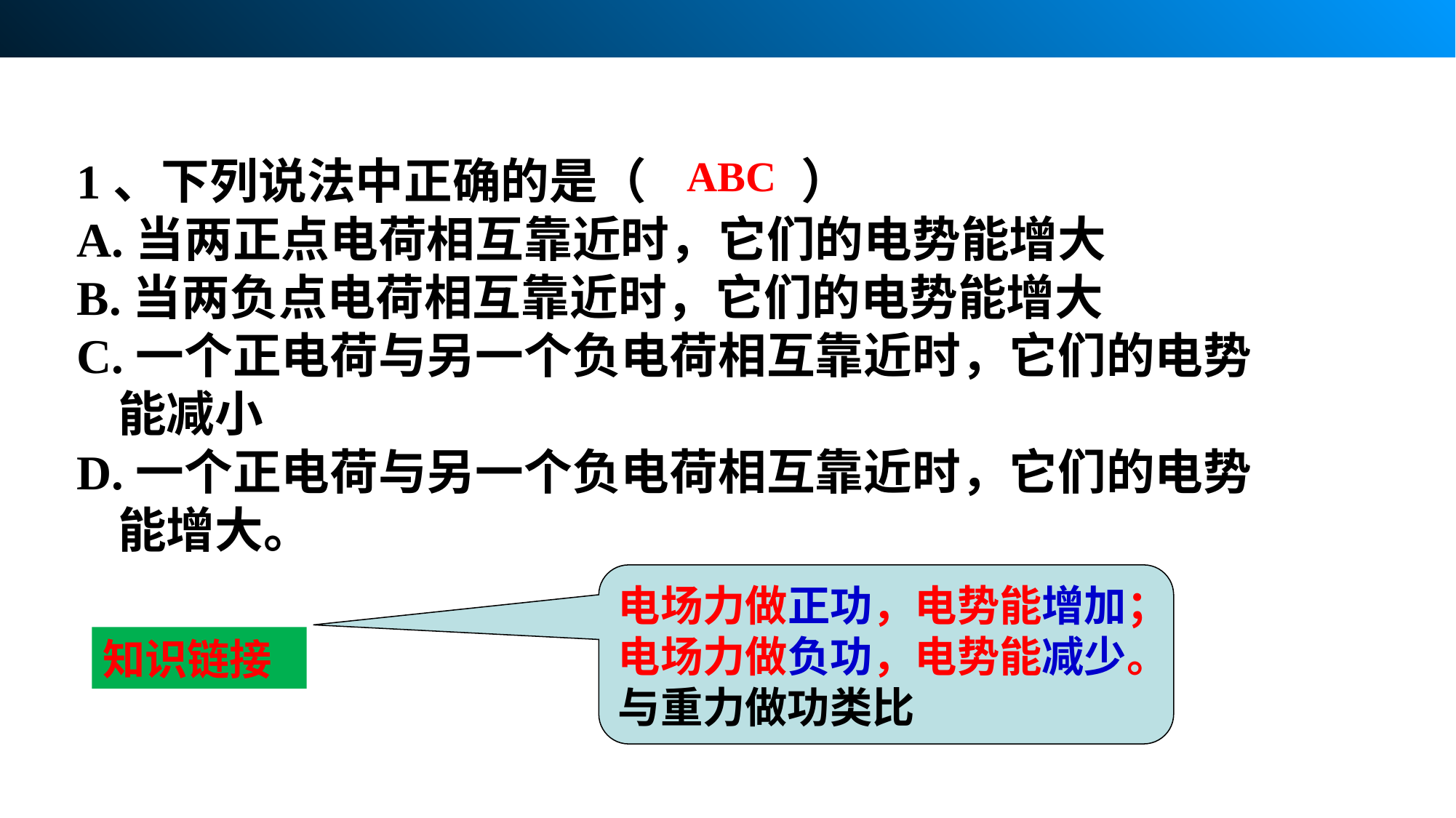

1、下列说法中正确的是（              ）
A.当两正点电荷相互靠近时，它们的电势能增大
B.当两负点电荷相互靠近时，它们的电势能增大
C.一个正电荷与另一个负电荷相互靠近时，它们的电势能减小
D.一个正电荷与另一个负电荷相互靠近时，它们的电势能增大。
ABC
电场力做正功，电势能增加；
电场力做负功，电势能减少。
与重力做功类比
知识链接